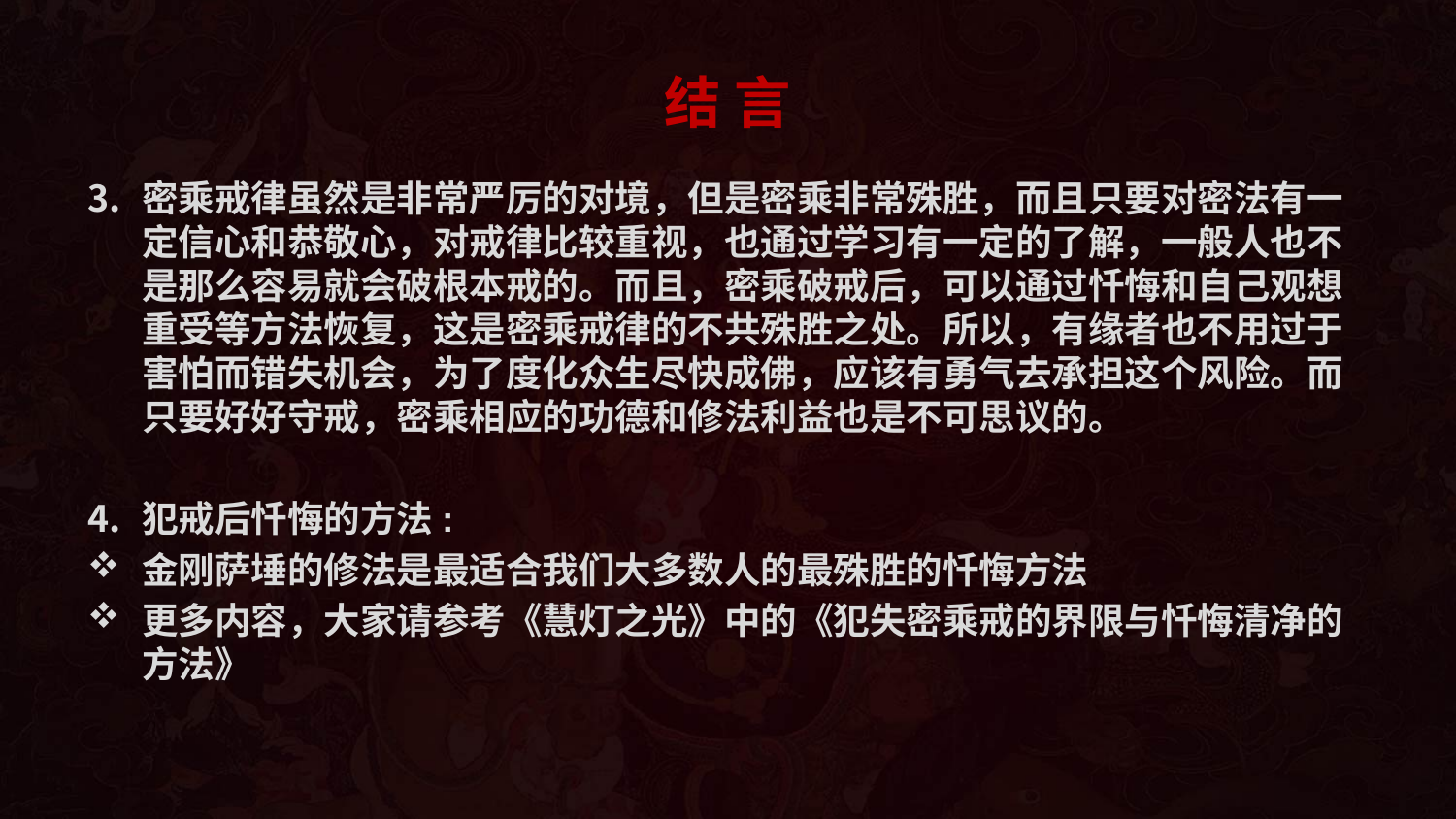

# 结 言
密乘戒律虽然是非常严厉的对境，但是密乘非常殊胜，而且只要对密法有一定信心和恭敬心，对戒律比较重视，也通过学习有一定的了解，一般人也不是那么容易就会破根本戒的。而且，密乘破戒后，可以通过忏悔和自己观想重受等方法恢复，这是密乘戒律的不共殊胜之处。所以，有缘者也不用过于害怕而错失机会，为了度化众生尽快成佛，应该有勇气去承担这个风险。而只要好好守戒，密乘相应的功德和修法利益也是不可思议的。

犯戒后忏悔的方法:
金刚萨埵的修法是最适合我们大多数人的最殊胜的忏悔方法
更多内容，大家请参考《慧灯之光》中的《犯失密乘戒的界限与忏悔清净的方法》